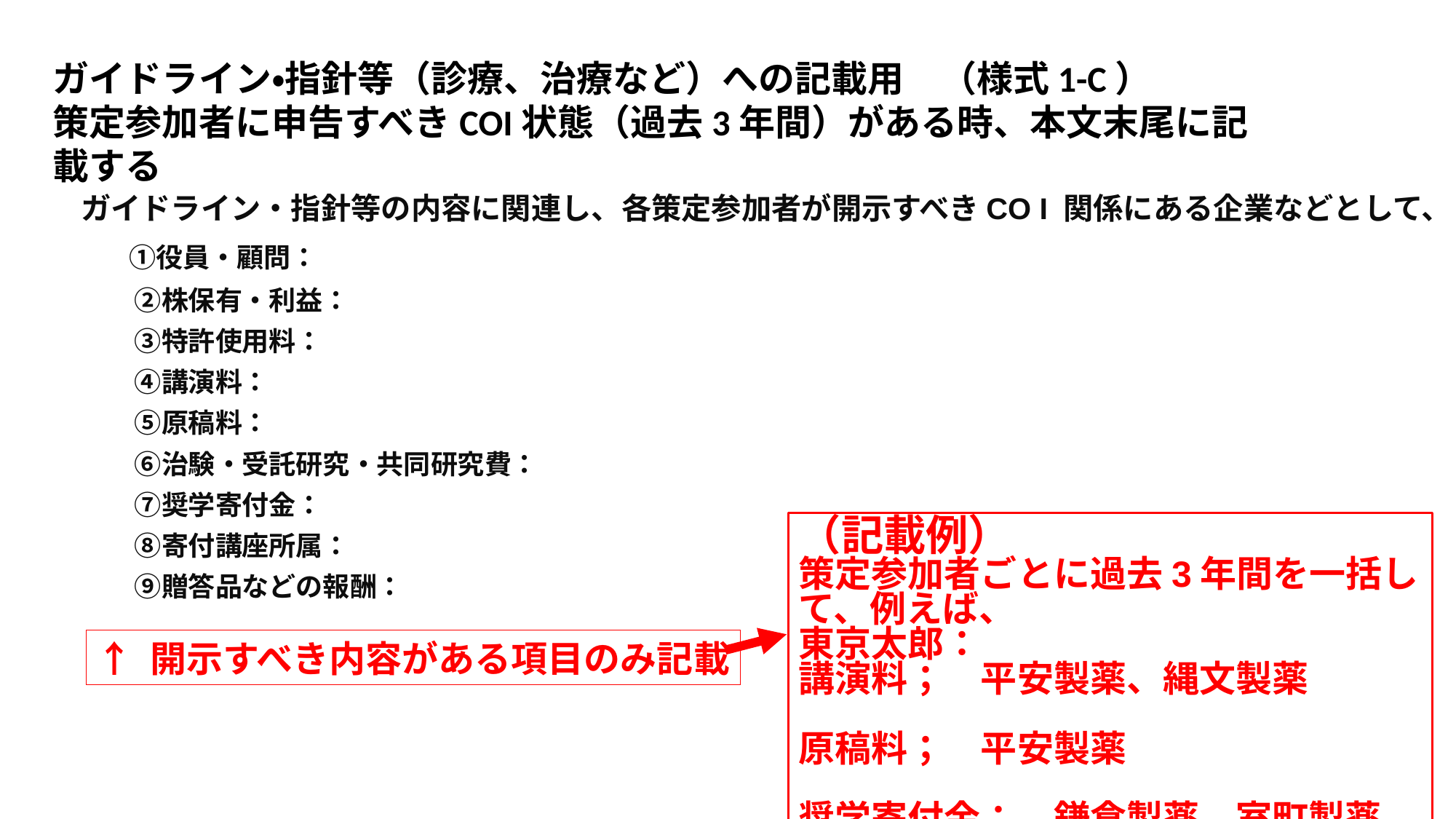

ガイドライン・指針等（診療、治療など）への記載用　（様式1-C）
策定参加者に申告すべきCOI状態（過去3年間）がある時、本文末尾に記載する
ガイドライン・指針等の内容に関連し、各策定参加者が開示すべきCO I 関係にある企業などとして、
　  ①役員・顧問：
　　②株保有・利益：
　　③特許使用料：
　　④講演料：
　　⑤原稿料：
　　⑥治験・受託研究・共同研究費：
　　⑦奨学寄付金：
　　⑧寄付講座所属：
　　⑨贈答品などの報酬：

（記載例）
策定参加者ごとに過去3年間を一括して、例えば、
東京太郎：
講演料；　平安製薬、縄文製薬
原稿料；　平安製薬
奨学寄付金；　鎌倉製薬、室町製薬
↑ 開示すべき内容がある項目のみ記載